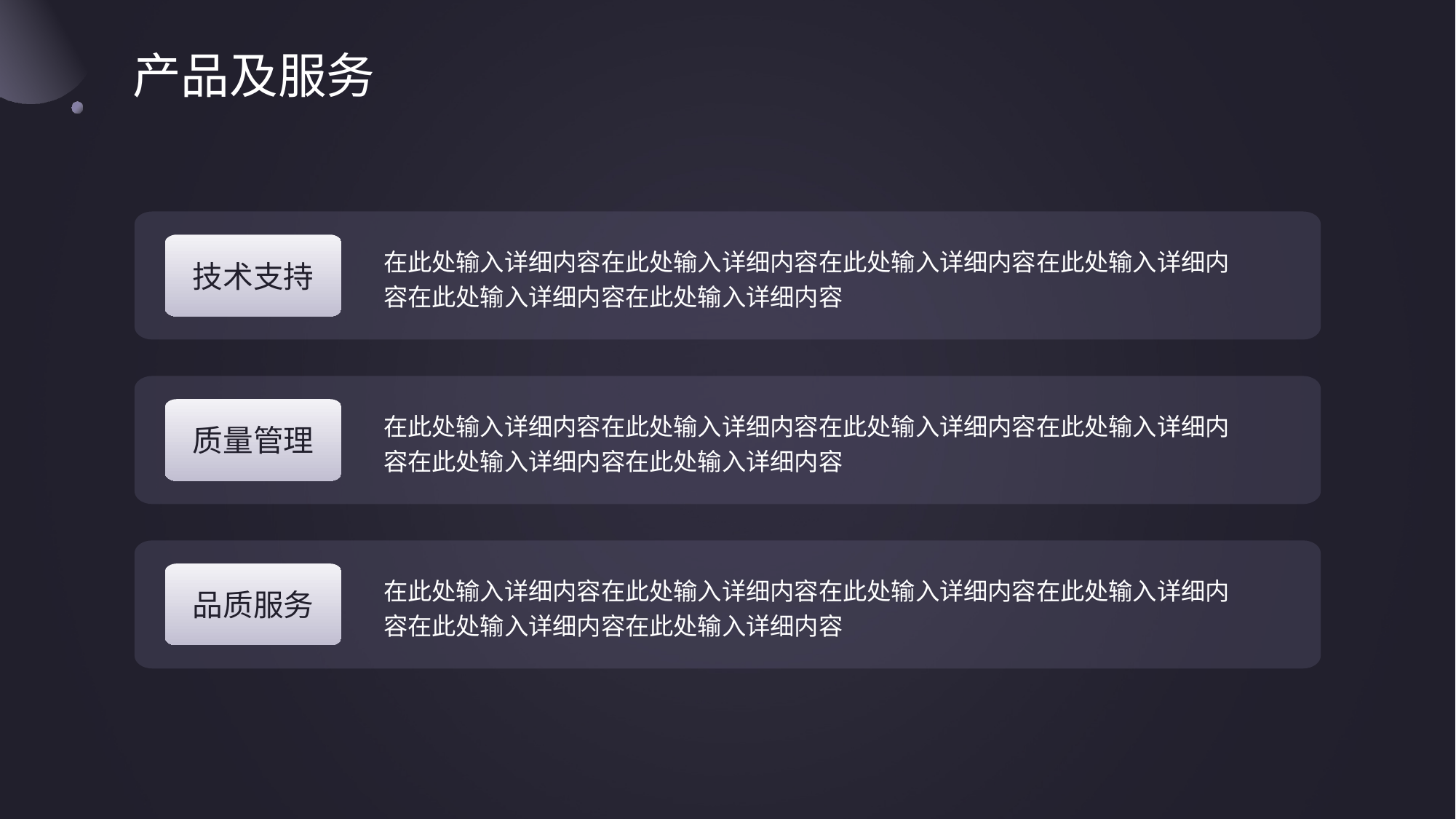

# 产品及服务

在此处输入详细内容在此处输入详细内容在此处输入详细内容在此处输入详细内容在此处输入详细内容在此处输入详细内容
技术支持

在此处输入详细内容在此处输入详细内容在此处输入详细内容在此处输入详细内容在此处输入详细内容在此处输入详细内容
质量管理

在此处输入详细内容在此处输入详细内容在此处输入详细内容在此处输入详细内容在此处输入详细内容在此处输入详细内容
品质服务